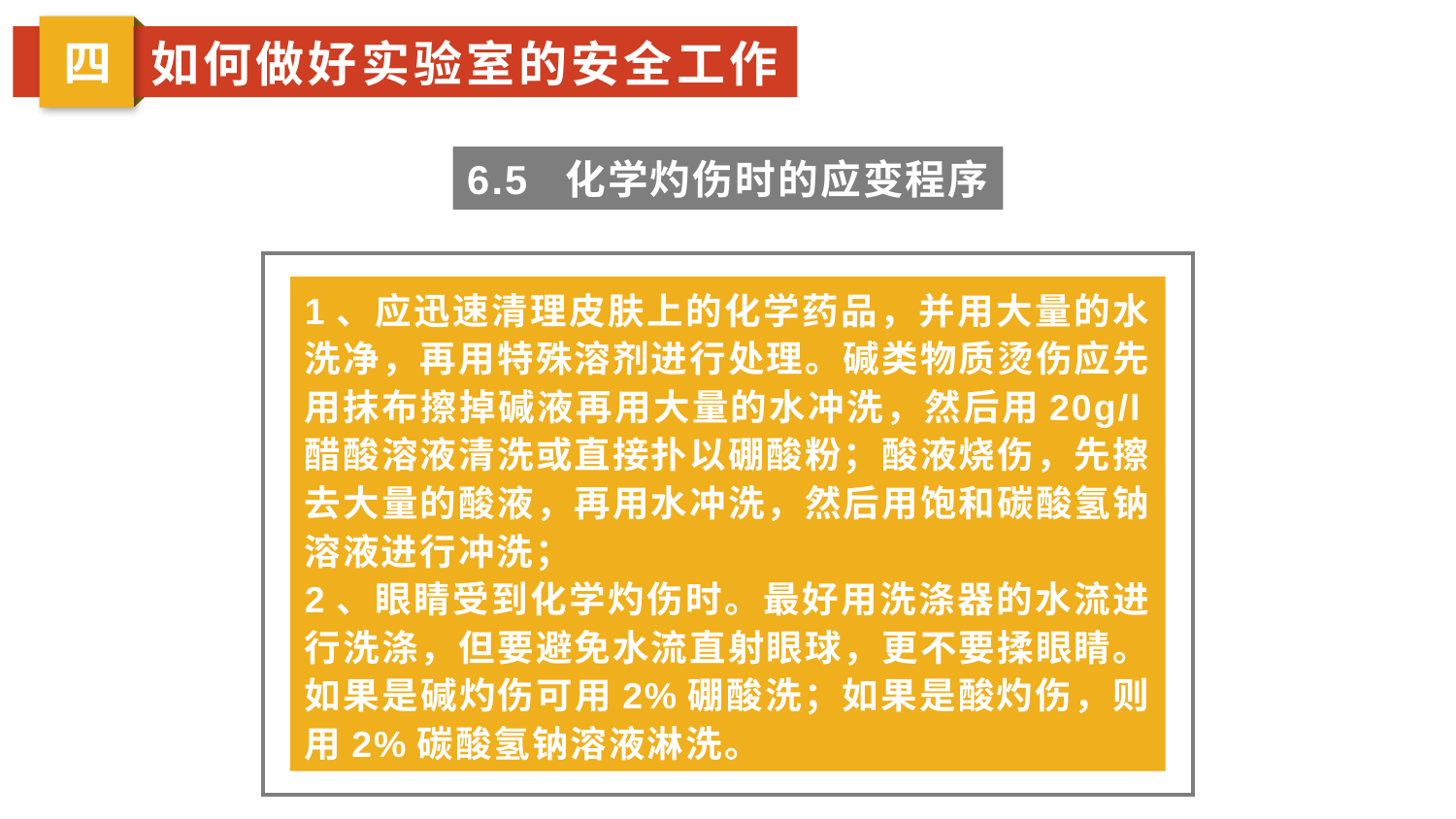

四

如何做好实验室的安全工作

6.5  化学灼伤时的应变程序

1、应迅速清理皮肤上的化学药品，并用大量的水洗净，再用特殊溶剂进行处理。碱类物质烫伤应先用抹布擦掉碱液再用大量的水冲洗，然后用20g/l醋酸溶液清洗或直接扑以硼酸粉；酸液烧伤，先擦去大量的酸液，再用水冲洗，然后用饱和碳酸氢钠溶液进行冲洗；
2、眼睛受到化学灼伤时。最好用洗涤器的水流进行洗涤，但要避免水流直射眼球，更不要揉眼睛。如果是碱灼伤可用2%硼酸洗；如果是酸灼伤，则用2%碳酸氢钠溶液淋洗。